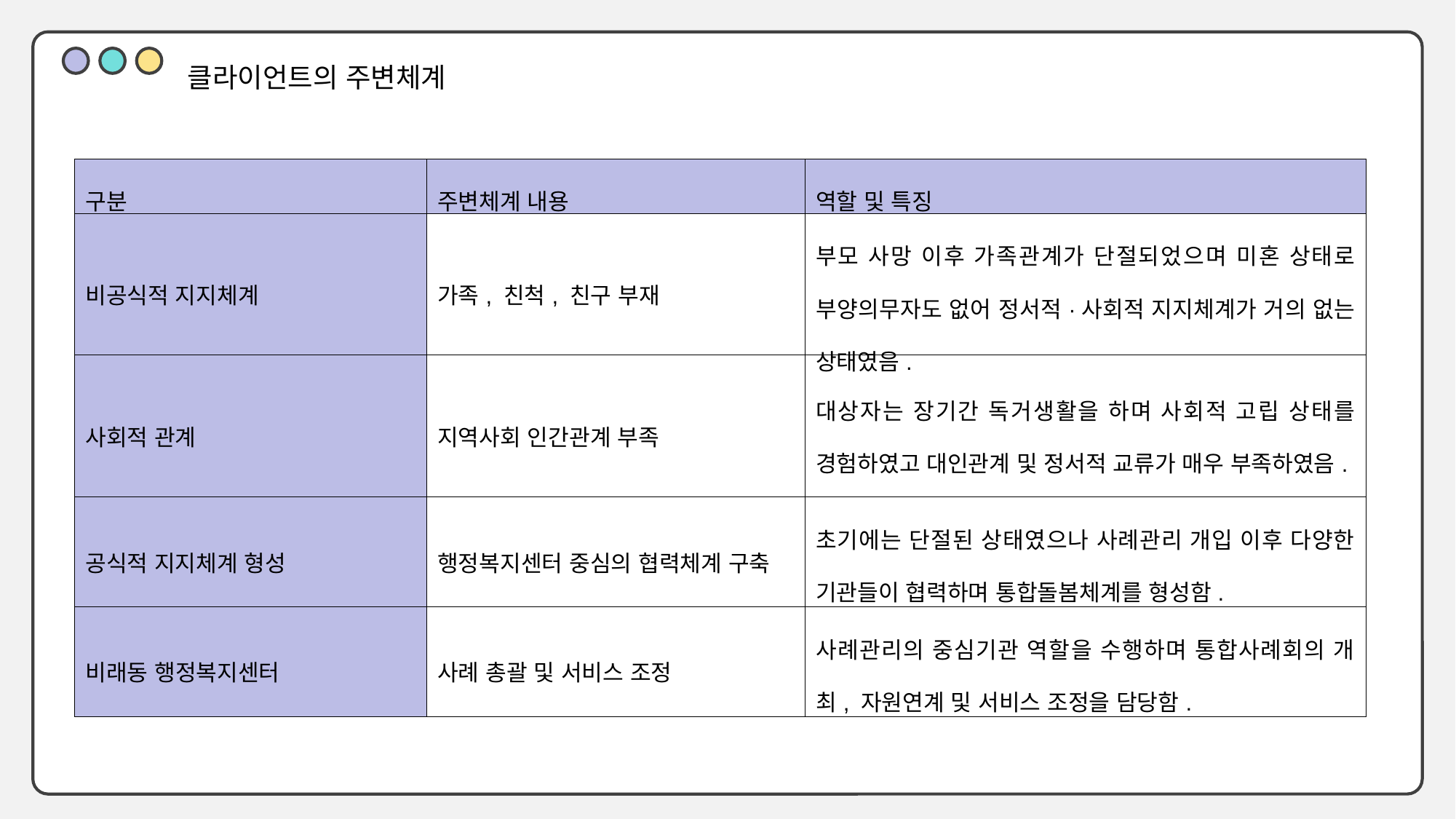

클라이언트의 주변체계

| 구분 | 주변체계 내용 | 역할 및 특징 |
| --- | --- | --- |
| 비공식적 지지체계 | 가족, 친척, 친구 부재 | 부모 사망 이후 가족관계가 단절되었으며 미혼 상태로 부양의무자도 없어 정서적·사회적 지지체계가 거의 없는 상태였음. |
| 사회적 관계 | 지역사회 인간관계 부족 | 대상자는 장기간 독거생활을 하며 사회적 고립 상태를 경험하였고 대인관계 및 정서적 교류가 매우 부족하였음. |
| 공식적 지지체계 형성 | 행정복지센터 중심의 협력체계 구축 | 초기에는 단절된 상태였으나 사례관리 개입 이후 다양한 기관들이 협력하며 통합돌봄체계를 형성함. |
| 비래동 행정복지센터 | 사례 총괄 및 서비스 조정 | 사례관리의 중심기관 역할을 수행하며 통합사례회의 개최, 자원연계 및 서비스 조정을 담당함. |